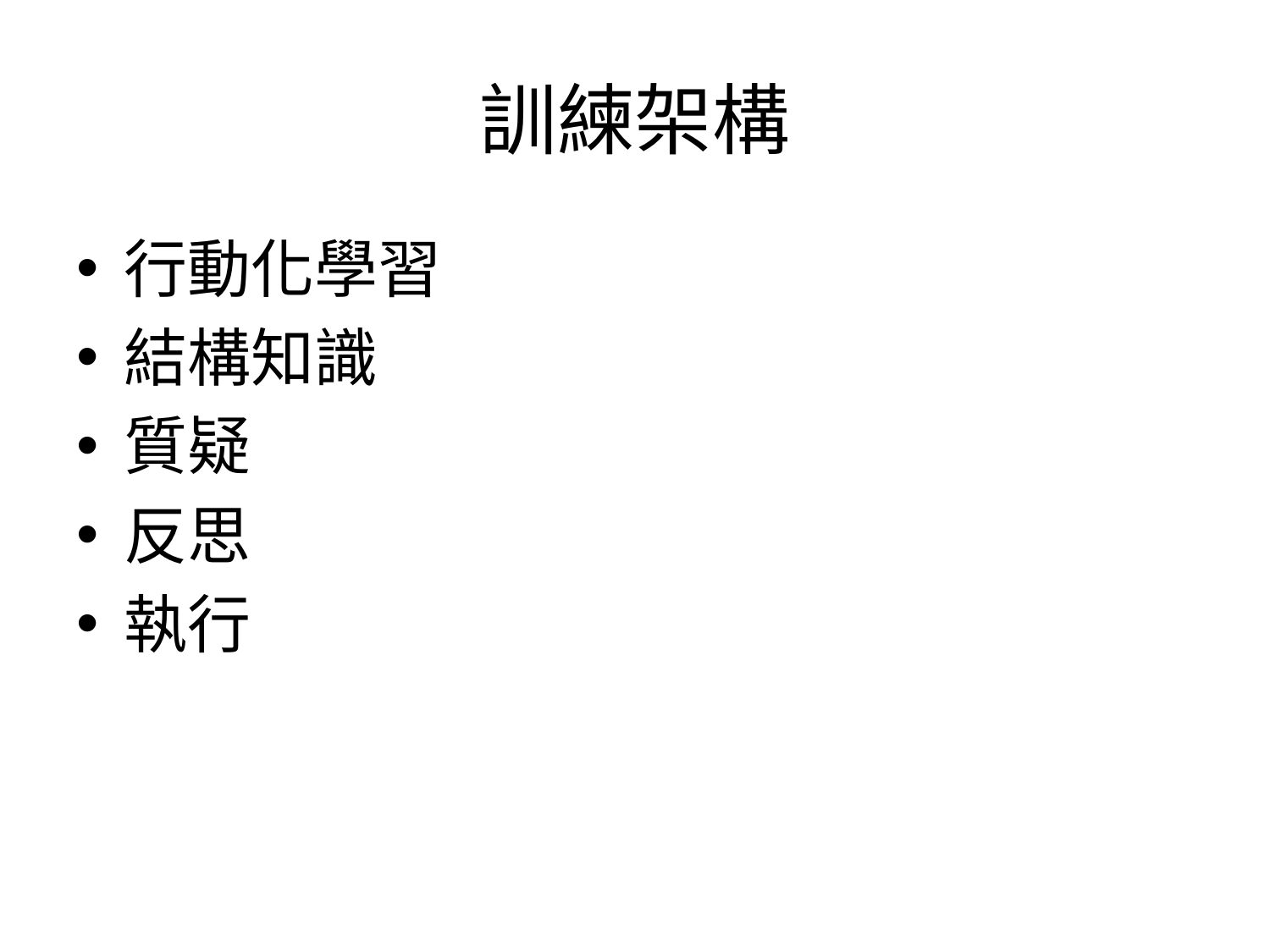

# 訓練架構
行動化學習
結構知識
質疑
反思
執行